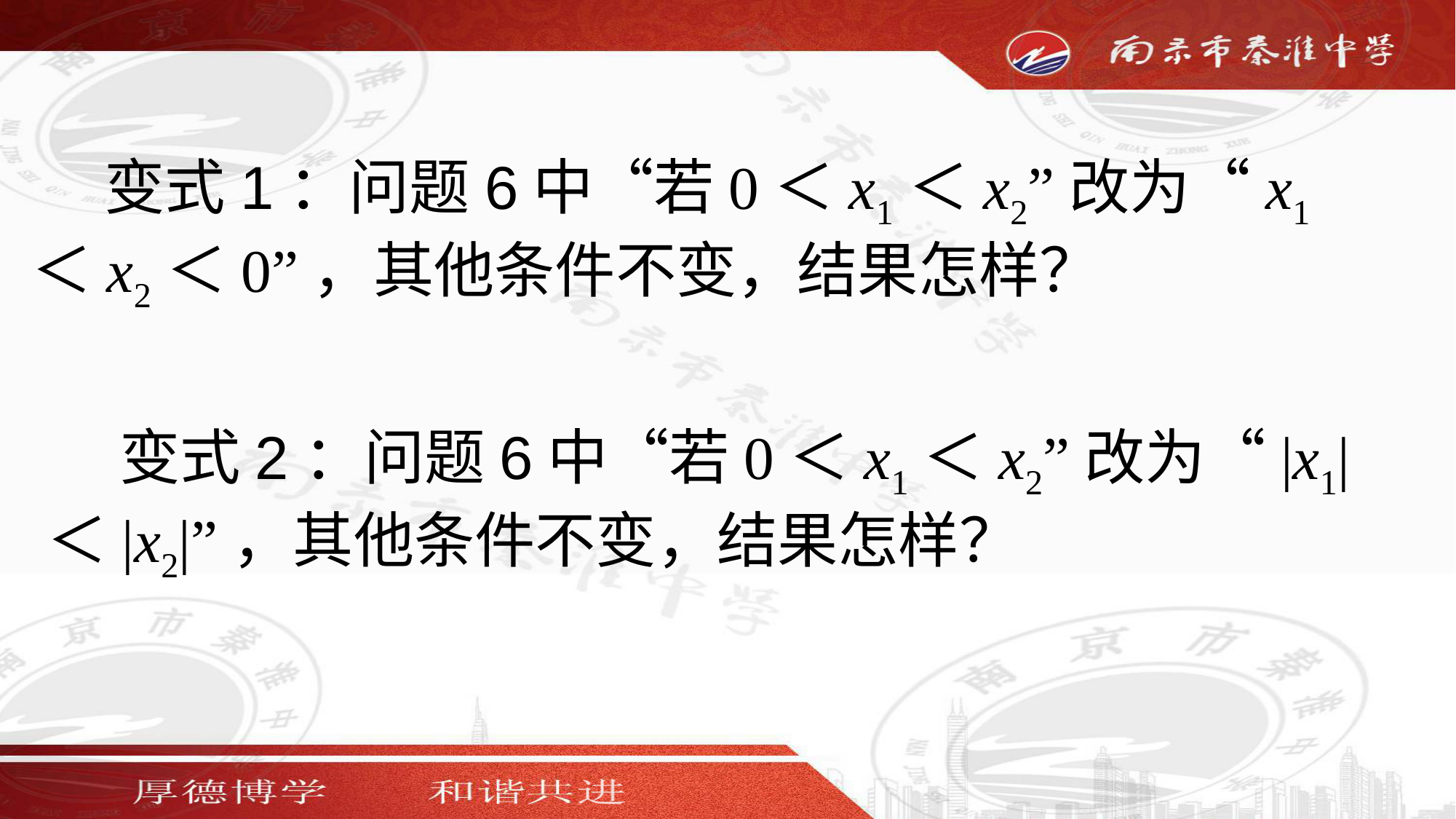

变式1：问题6中“若0＜x1＜x2”改为“x1＜x2＜0”，其他条件不变，结果怎样？
变式2：问题6中“若0＜x1＜x2”改为“|x1|＜|x2|”，其他条件不变，结果怎样？